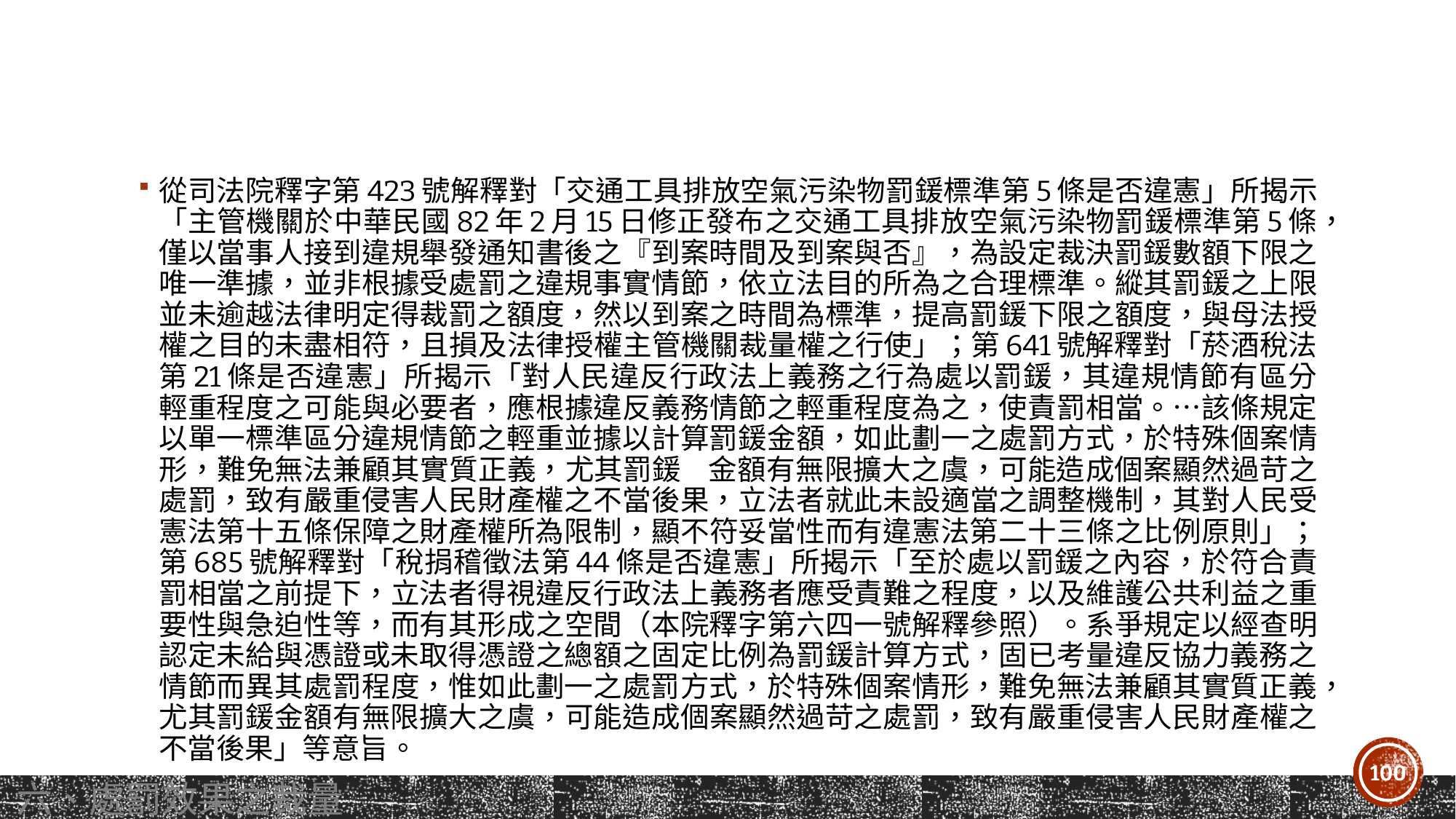

#
從司法院釋字第423號解釋對「交通工具排放空氣污染物罰鍰標準第5條是否違憲」所揭示「主管機關於中華民國82年2月15日修正發布之交通工具排放空氣污染物罰鍰標準第5條，僅以當事人接到違規舉發通知書後之『到案時間及到案與否』，為設定裁決罰鍰數額下限之唯一準據，並非根據受處罰之違規事實情節，依立法目的所為之合理標準。縱其罰鍰之上限並未逾越法律明定得裁罰之額度，然以到案之時間為標準，提高罰鍰下限之額度，與母法授權之目的未盡相符，且損及法律授權主管機關裁量權之行使」；第641號解釋對「菸酒稅法第21條是否違憲」所揭示「對人民違反行政法上義務之行為處以罰鍰，其違規情節有區分輕重程度之可能與必要者，應根據違反義務情節之輕重程度為之，使責罰相當。…該條規定以單一標準區分違規情節之輕重並據以計算罰鍰金額，如此劃一之處罰方式，於特殊個案情形，難免無法兼顧其實質正義，尤其罰鍰    金額有無限擴大之虞，可能造成個案顯然過苛之處罰，致有嚴重侵害人民財產權之不當後果，立法者就此未設適當之調整機制，其對人民受憲法第十五條保障之財產權所為限制，顯不符妥當性而有違憲法第二十三條之比例原則」；第685號解釋對「稅捐稽徵法第44條是否違憲」所揭示「至於處以罰鍰之內容，於符合責罰相當之前提下，立法者得視違反行政法上義務者應受責難之程度，以及維護公共利益之重要性與急迫性等，而有其形成之空間（本院釋字第六四一號解釋參照）。系爭規定以經查明認定未給與憑證或未取得憑證之總額之固定比例為罰鍰計算方式，固已考量違反協力義務之情節而異其處罰程度，惟如此劃一之處罰方式，於特殊個案情形，難免無法兼顧其實質正義，尤其罰鍰金額有無限擴大之虞，可能造成個案顯然過苛之處罰，致有嚴重侵害人民財產權之不當後果」等意旨。
100